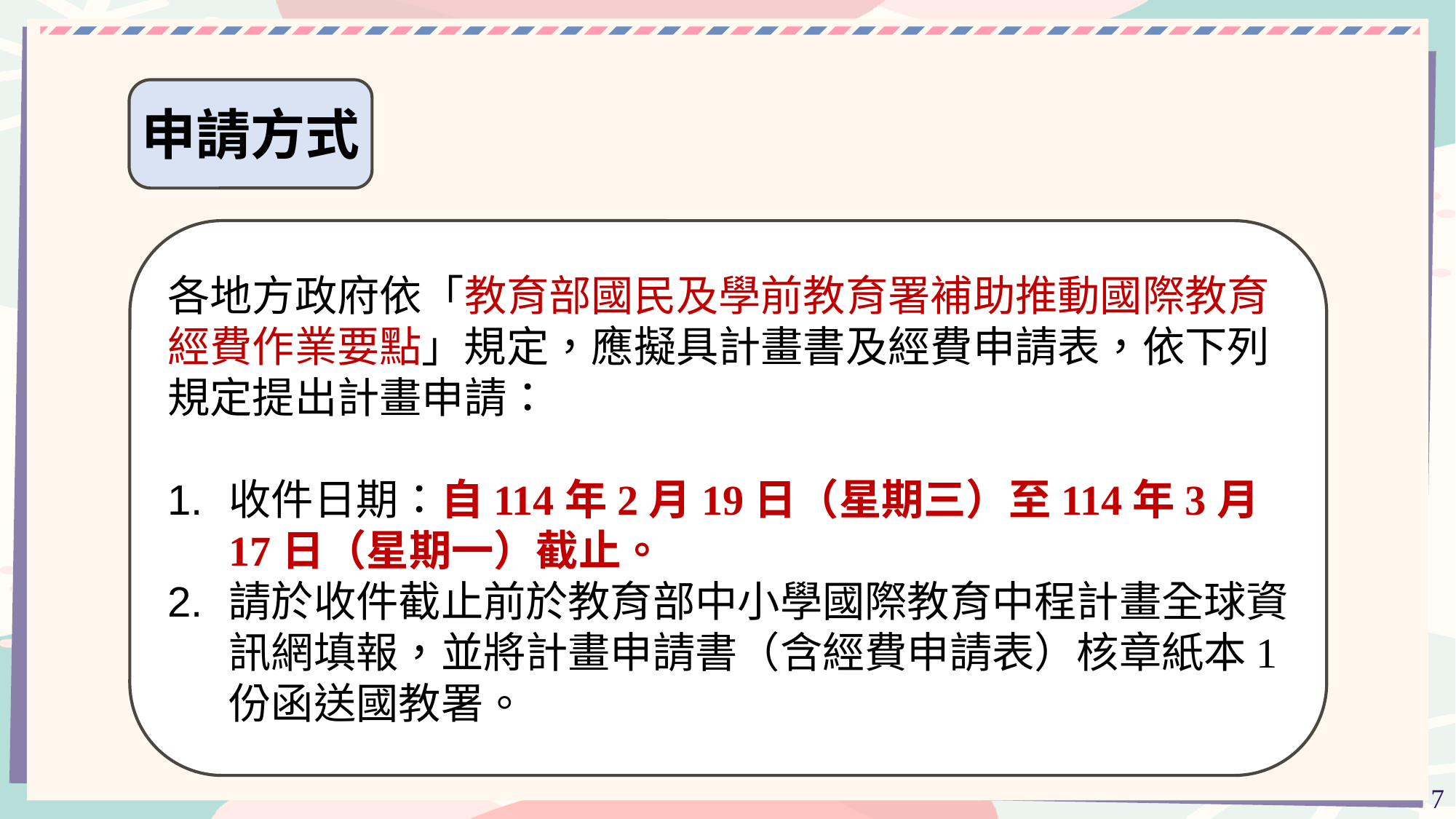

申請方式
各地方政府依「教育部國民及學前教育署補助推動國際教育經費作業要點」規定，應擬具計畫書及經費申請表，依下列規定提出計畫申請：

收件日期：自114年2月19日（星期三）至114年3月17日（星期一）截止。
請於收件截止前於教育部中小學國際教育中程計畫全球資訊網填報，並將計畫申請書（含經費申請表）核章紙本1份函送國教署。
7